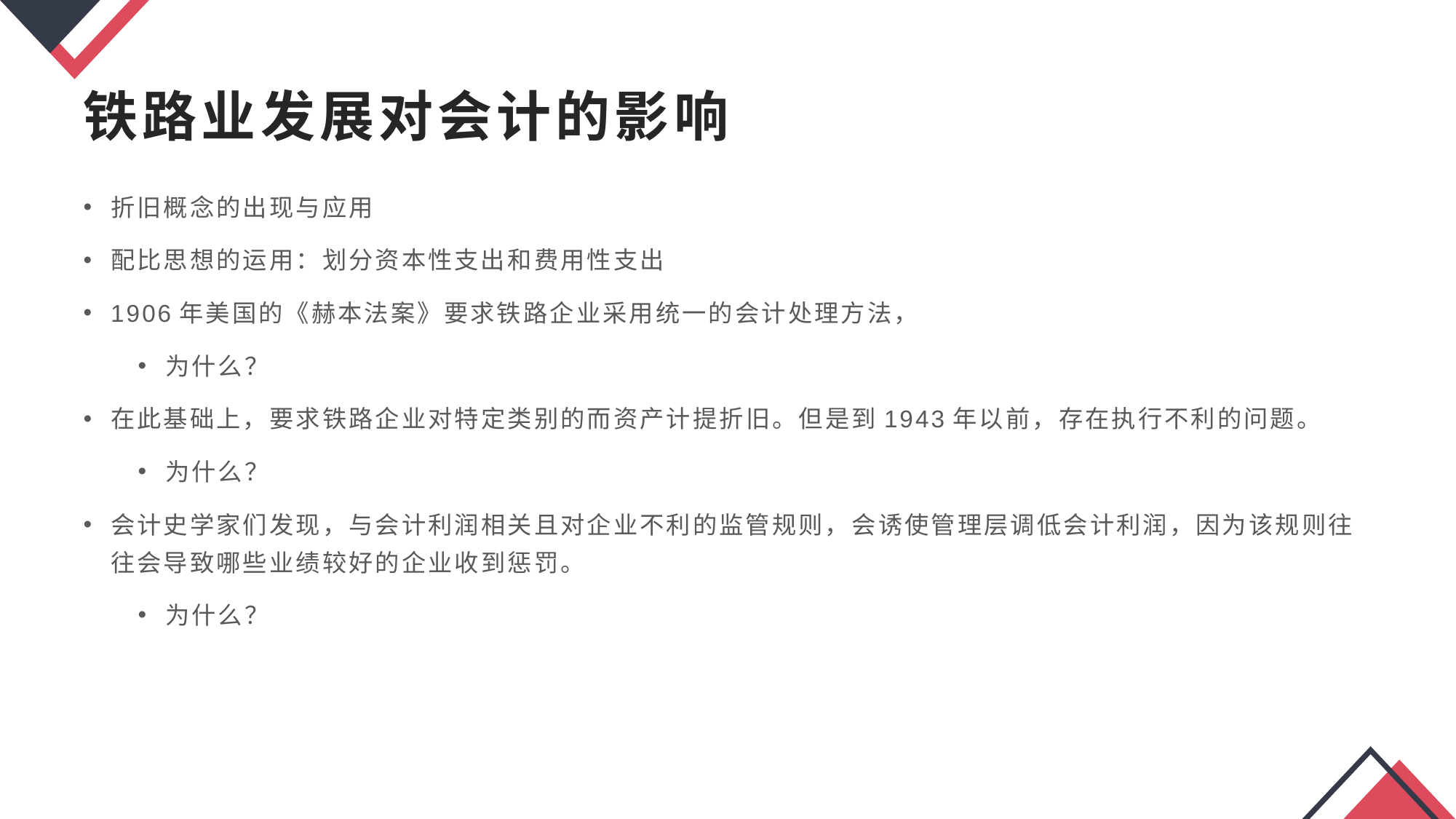

铁路业发展对会计的影响
折旧概念的出现与应用
配比思想的运用：划分资本性支出和费用性支出
1906年美国的《赫本法案》要求铁路企业采用统一的会计处理方法，
为什么？
在此基础上，要求铁路企业对特定类别的而资产计提折旧。但是到1943年以前，存在执行不利的问题。
为什么？
会计史学家们发现，与会计利润相关且对企业不利的监管规则，会诱使管理层调低会计利润，因为该规则往往会导致哪些业绩较好的企业收到惩罚。
为什么？